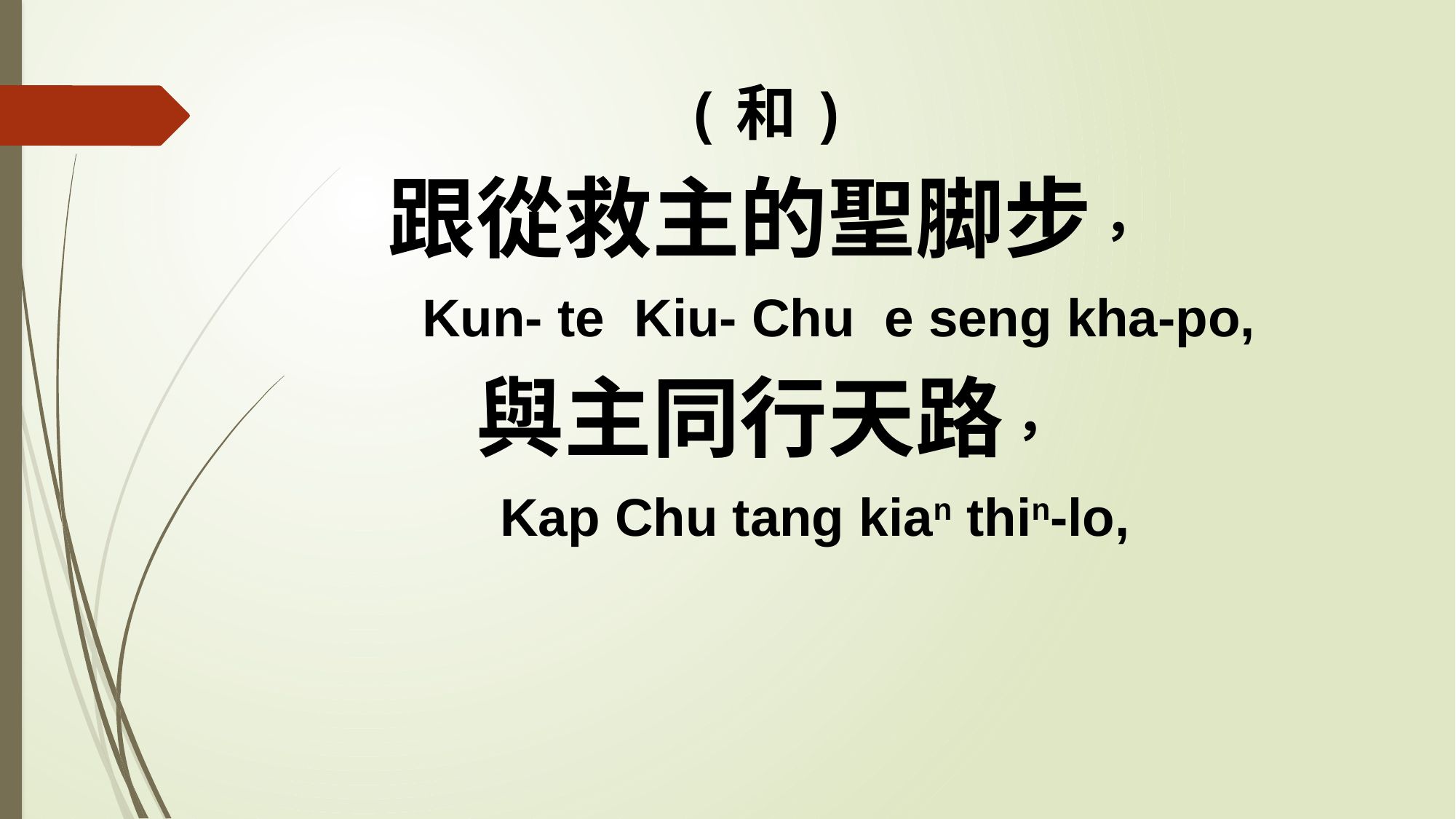

(和)
跟從救主的聖脚步，
            Kun- te  Kiu- Chu  e seng kha-po,
與主同行天路，
        Kap Chu tang kian thin-lo,